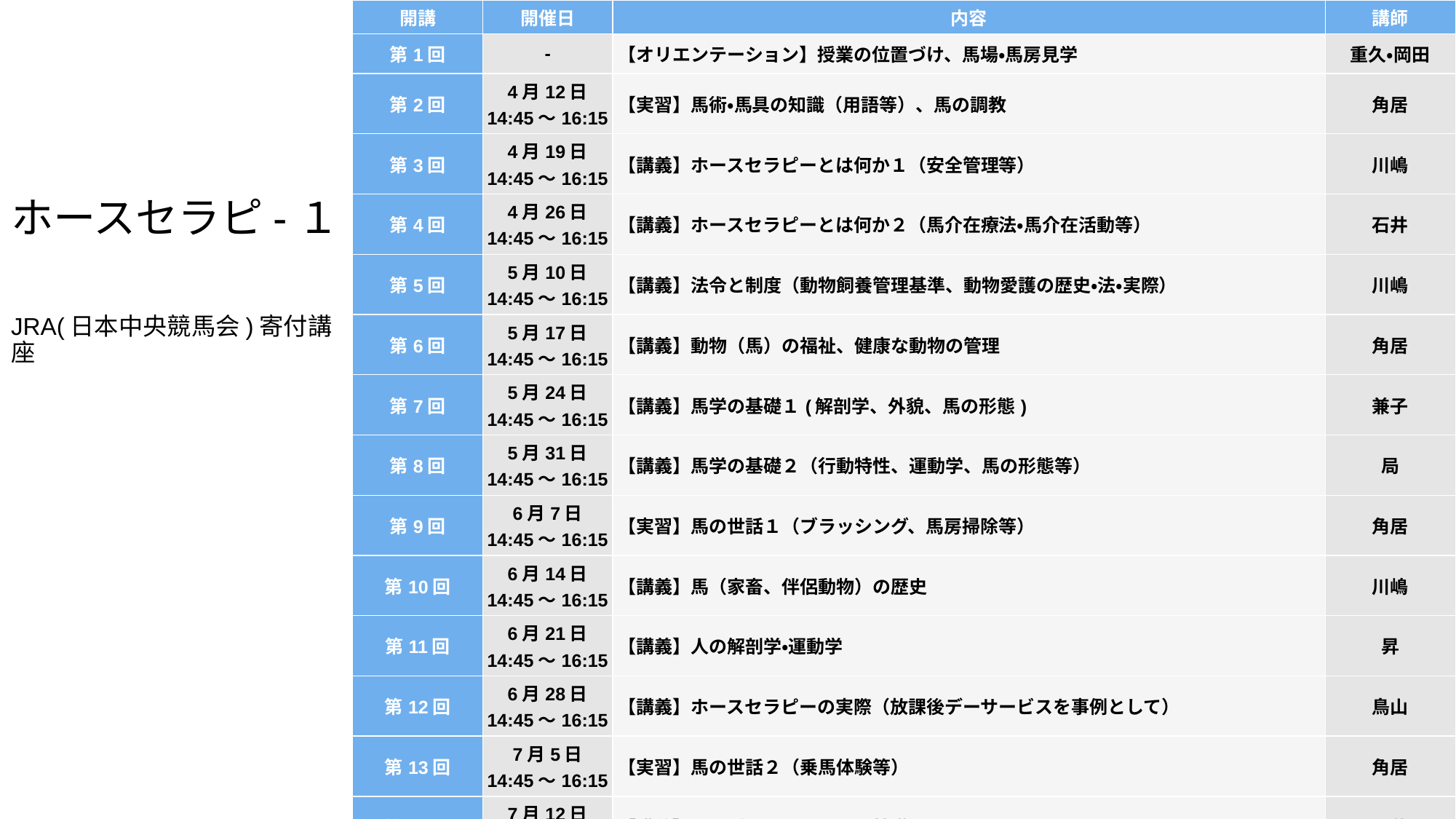

| 開講 | 開催日 | 内容 | 講師 |
| --- | --- | --- | --- |
| 第1回 | - | 【オリエンテーション】授業の位置づけ、馬場・馬房見学 | 重久・岡田 |
| 第2回 | 4月12日 14:45～16:15 | 【実習】馬術・馬具の知識（用語等）、馬の調教 | 角居 |
| 第3回 | 4月19日 14:45～16:15 | 【講義】ホースセラピーとは何か１（安全管理等） | 川嶋 |
| 第4回 | 4月26日 14:45～16:15 | 【講義】ホースセラピーとは何か２（馬介在療法・馬介在活動等） | 石井 |
| 第5回 | 5月10日 14:45～16:15 | 【講義】法令と制度（動物飼養管理基準、動物愛護の歴史・法・実際） | 川嶋 |
| 第6回 | 5月17日 14:45～16:15 | 【講義】動物（馬）の福祉、健康な動物の管理 | 角居 |
| 第7回 | 5月24日 14:45～16:15 | 【講義】馬学の基礎１(解剖学、外貌、馬の形態) | 兼子 |
| 第8回 | 5月31日 14:45～16:15 | 【講義】馬学の基礎２（行動特性、運動学、馬の形態等） | 局 |
| 第9回 | 6月7日 14:45～16:15 | 【実習】馬の世話１（ブラッシング、馬房掃除等） | 角居 |
| 第10回 | 6月14日 14:45～16:15 | 【講義】馬（家畜、伴侶動物）の歴史 | 川嶋 |
| 第11回 | 6月21日 14:45～16:15 | 【講義】人の解剖学・運動学 | 昇 |
| 第12回 | 6月28日 14:45～16:15 | 【講義】ホースセラピーの実際（放課後デーサービスを事例として） | 鳥山 |
| 第13回 | 7月5日 14:45～16:15 | 【実習】馬の世話２（乗馬体験等） | 角居 |
| 第14回 | 7月12日 14:45～16:15 | 【講義】リハビリテーションの基礎 | 石井 |
| 第15回 | 7月19日 14:45～16:15 | 【試験】まとめと試験（単位認定試験＋資格認定試験） | 重久・昇 |
# ホースセラピ-１ JRA(日本中央競馬会)寄付講座